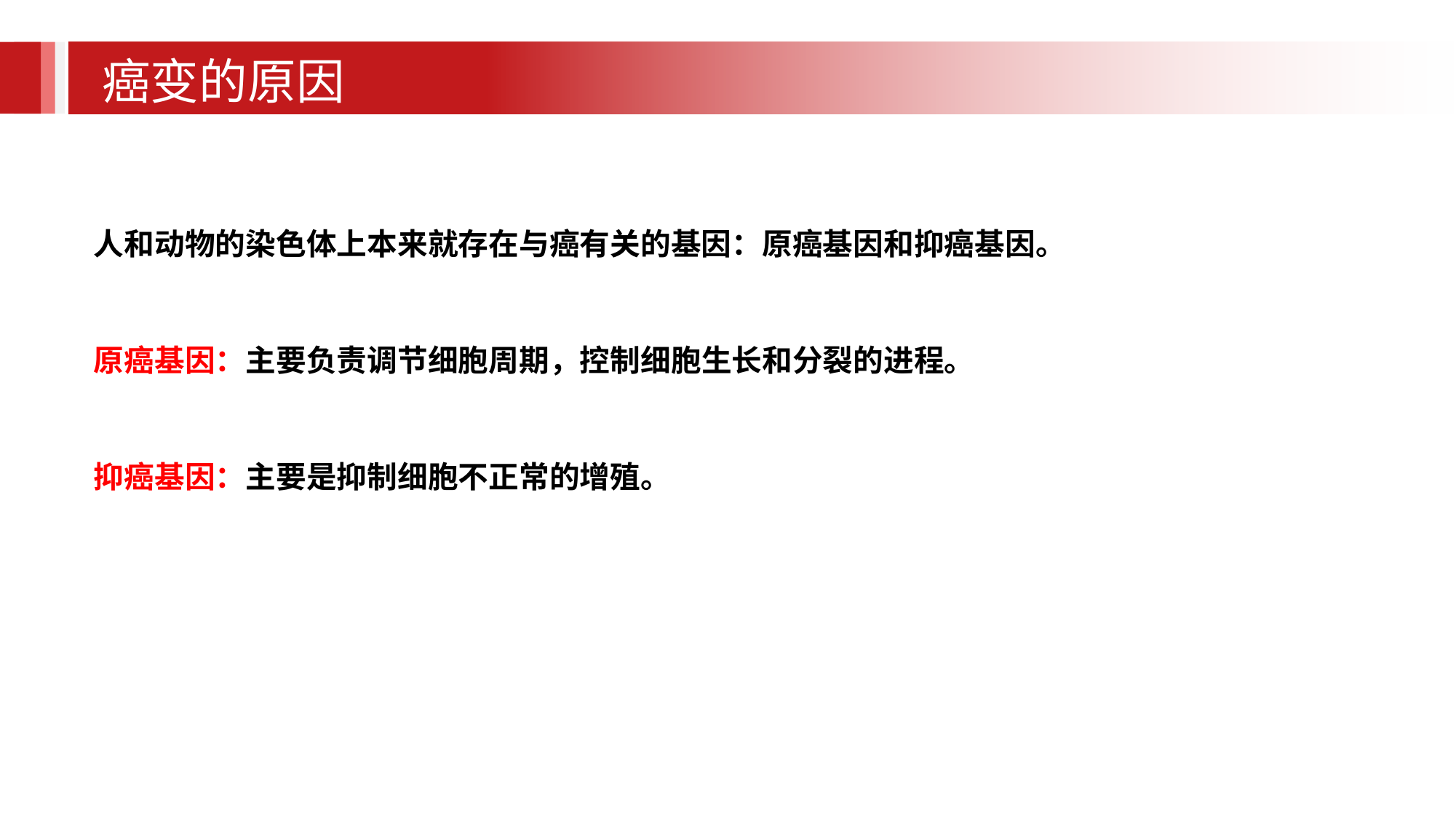

癌变的原因
人和动物的染色体上本来就存在与癌有关的基因：原癌基因和抑癌基因。
原癌基因：主要负责调节细胞周期，控制细胞生长和分裂的进程。
抑癌基因：主要是抑制细胞不正常的增殖。